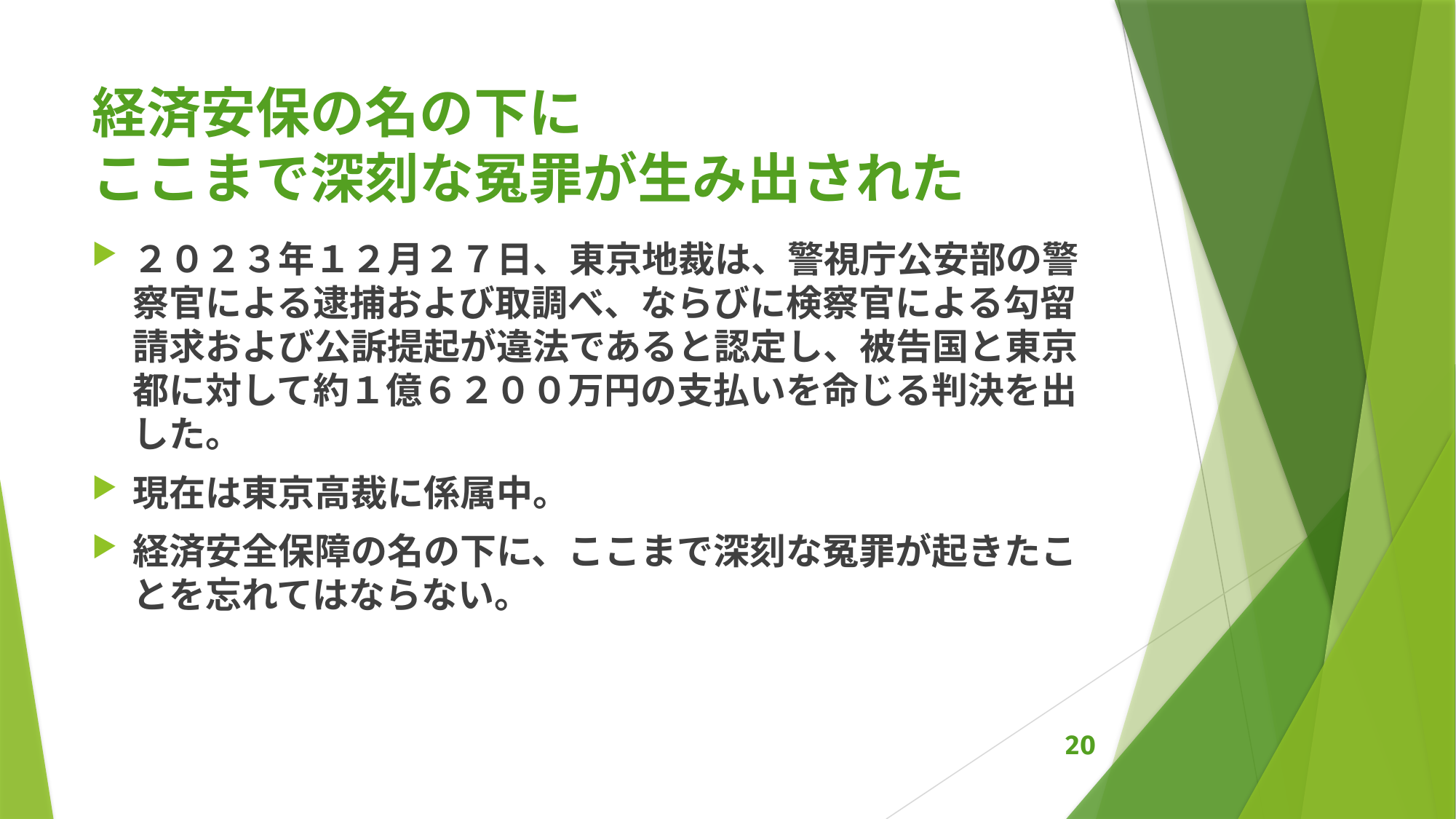

# 経済安保の名の下に ここまで深刻な冤罪が生み出された
２０２３年１２月２７日、東京地裁は、警視庁公安部の警察官による逮捕および取調べ、ならびに検察官による勾留請求および公訴提起が違法であると認定し、被告国と東京都に対して約１億６２００万円の支払いを命じる判決を出した。
現在は東京高裁に係属中。
経済安全保障の名の下に、ここまで深刻な冤罪が起きたことを忘れてはならない。

20